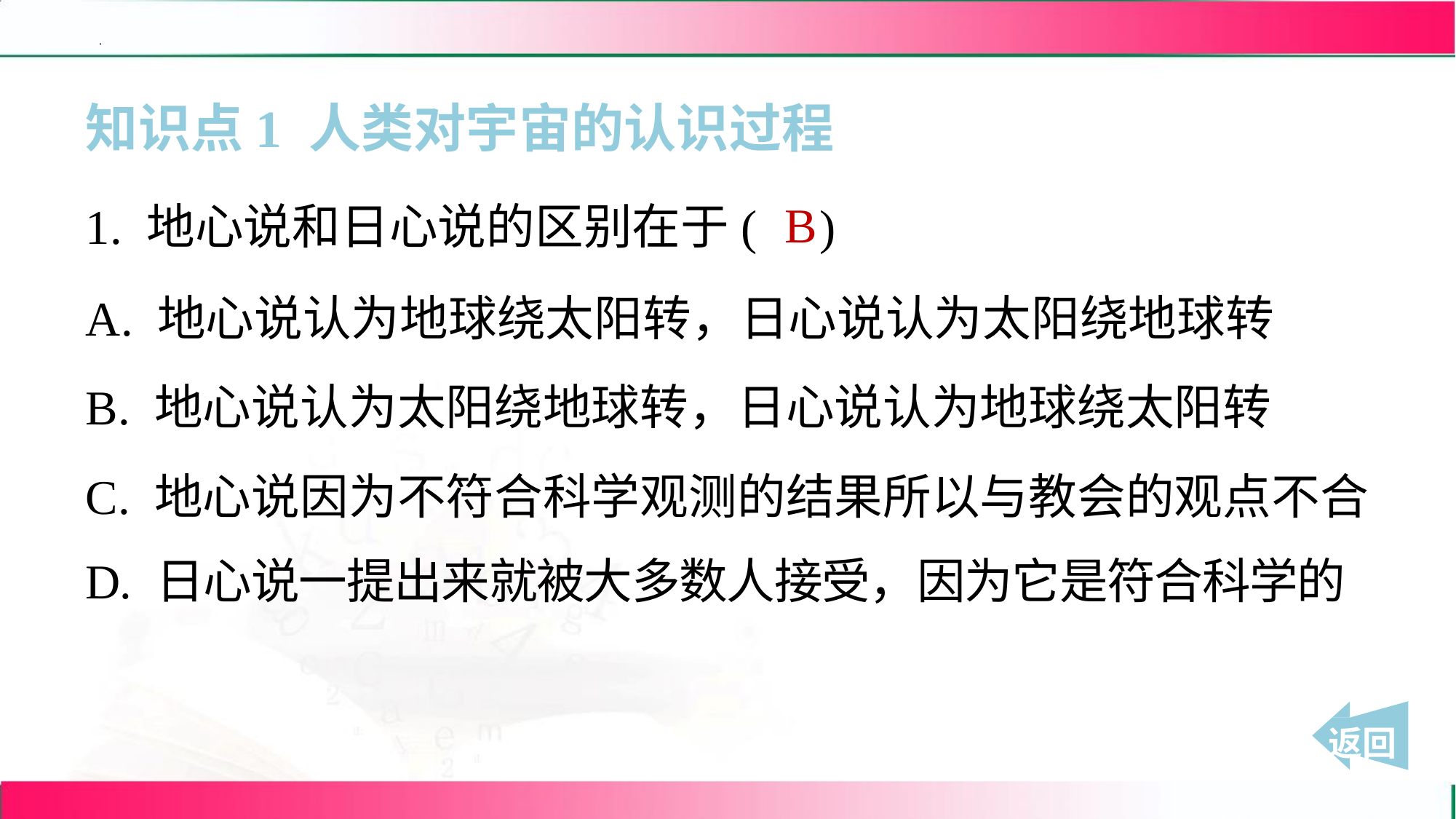

知识点1 人类对宇宙的认识过程
B
1. 地心说和日心说的区别在于(     )
A. 地心说认为地球绕太阳转，日心说认为太阳绕地球转
B. 地心说认为太阳绕地球转，日心说认为地球绕太阳转
C. 地心说因为不符合科学观测的结果所以与教会的观点不合
D. 日心说一提出来就被大多数人接受，因为它是符合科学的
 返回